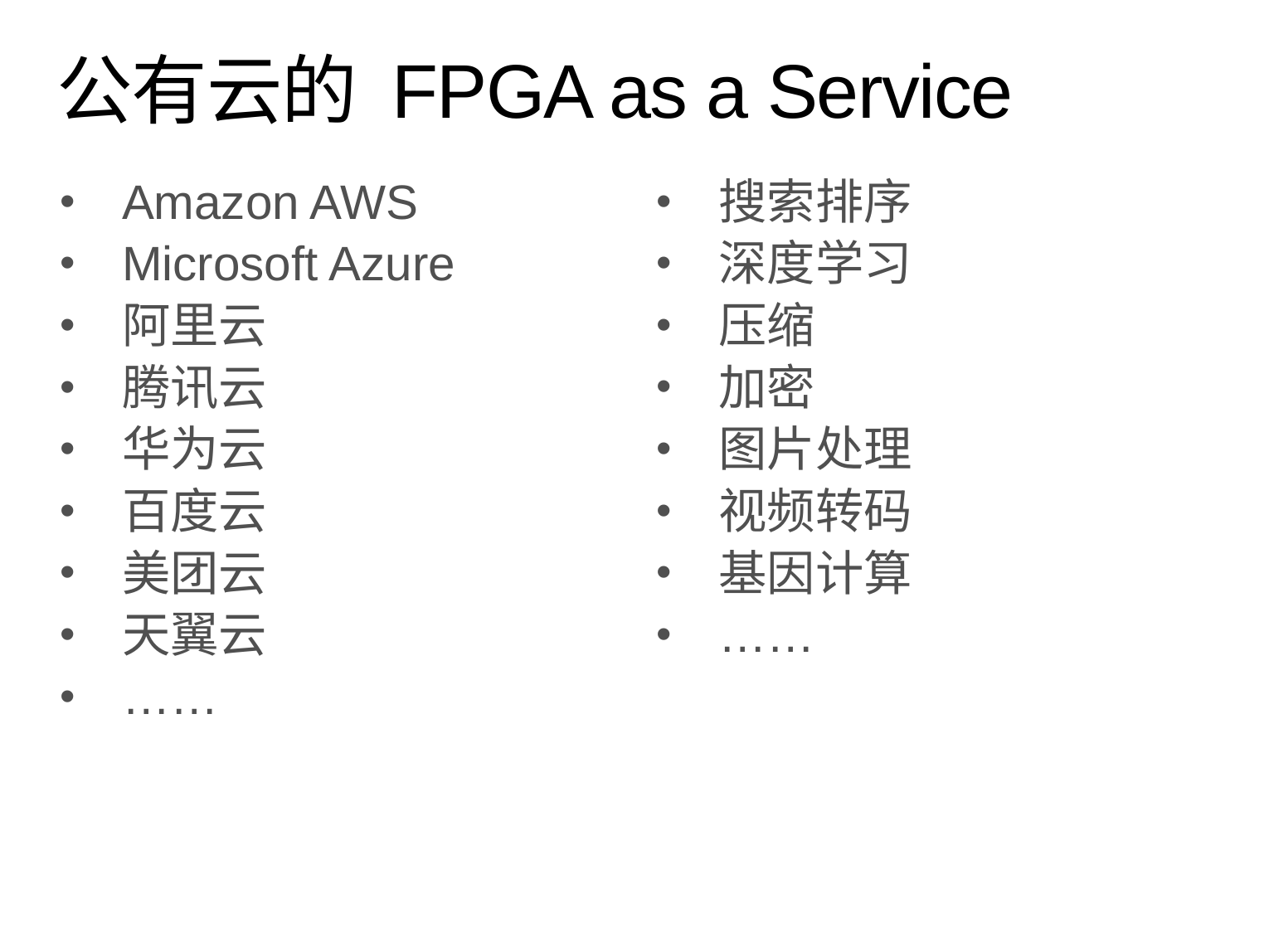

# 公有云的 FPGA as a Service
Amazon AWS
Microsoft Azure
阿里云
腾讯云
华为云
百度云
美团云
天翼云
……
搜索排序
深度学习
压缩
加密
图片处理
视频转码
基因计算
……